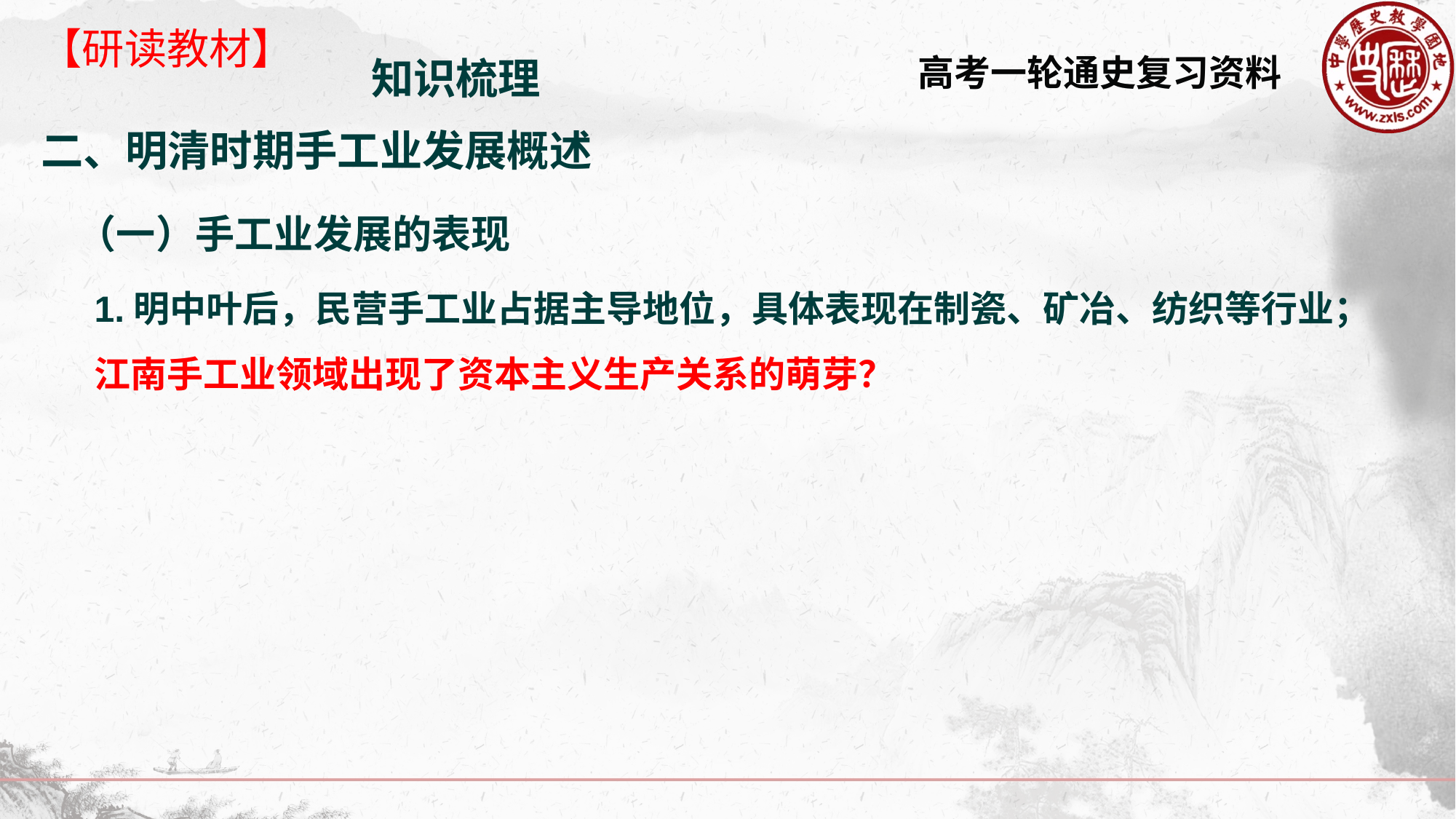

【研读教材】
知识梳理
二、明清时期手工业发展概述
（一）手工业发展的表现
1.明中叶后，民营手工业占据主导地位，具体表现在制瓷、矿冶、纺织等行业；江南手工业领域出现了资本主义生产关系的萌芽？